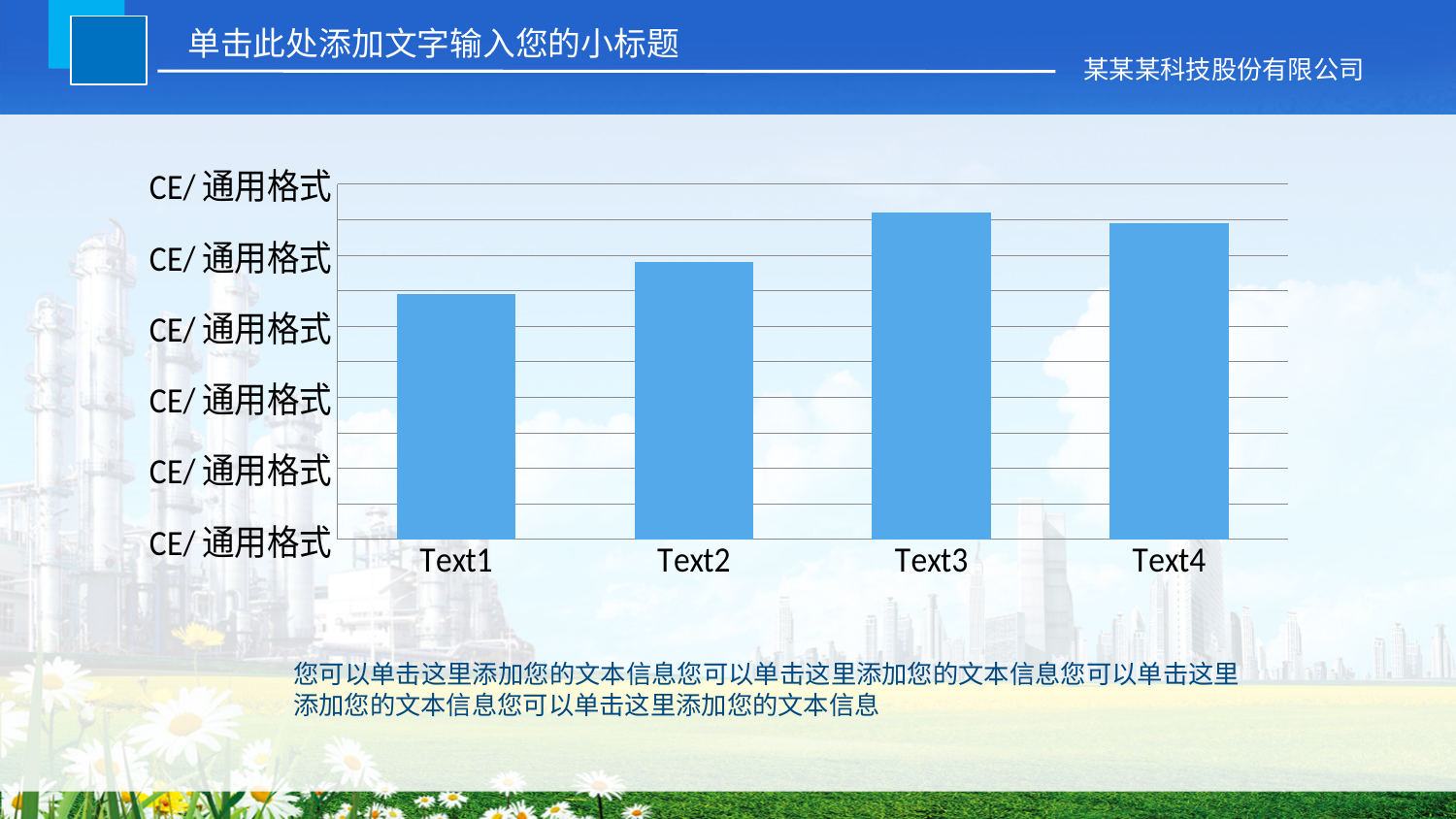

单击此处添加文字输入您的小标题
某某某科技股份有限公司

### Chart

| Category | 销量 |
|---|---|
| Text1 | 6.9 |
| Text2 | 7.8 |
| Text3 | 9.2 |
| Text4 | 8.9 |
您可以单击这里添加您的文本信息您可以单击这里添加您的文本信息您可以单击这里添加您的文本信息您可以单击这里添加您的文本信息